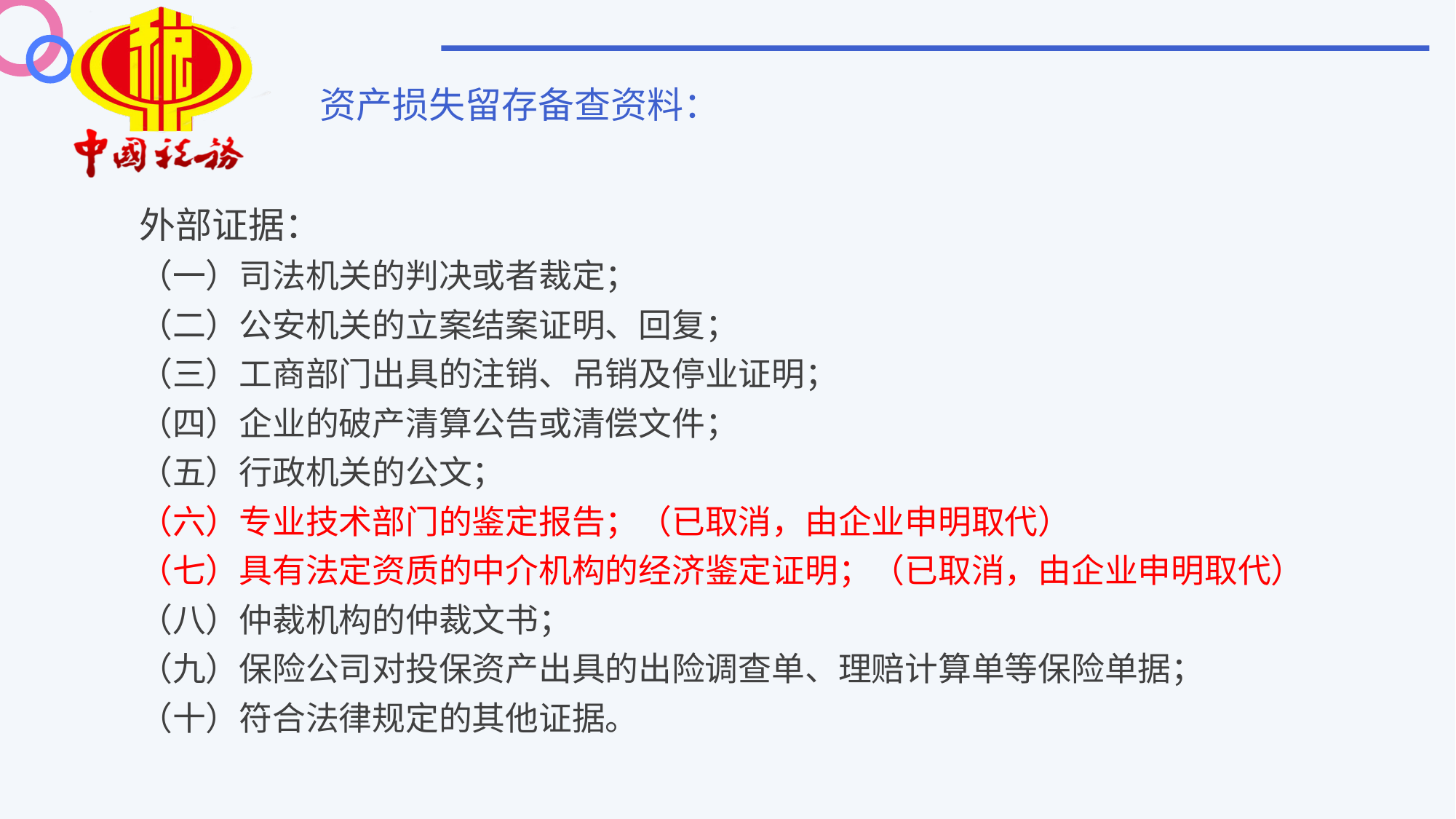

资产损失留存备查资料：

外部证据：
（一）司法机关的判决或者裁定；
（二）公安机关的立案结案证明、回复；
（三）工商部门出具的注销、吊销及停业证明；
（四）企业的破产清算公告或清偿文件；
（五）行政机关的公文；
（六）专业技术部门的鉴定报告；（已取消，由企业申明取代）
（七）具有法定资质的中介机构的经济鉴定证明；（已取消，由企业申明取代）
（八）仲裁机构的仲裁文书；
（九）保险公司对投保资产出具的出险调查单、理赔计算单等保险单据；
（十）符合法律规定的其他证据。